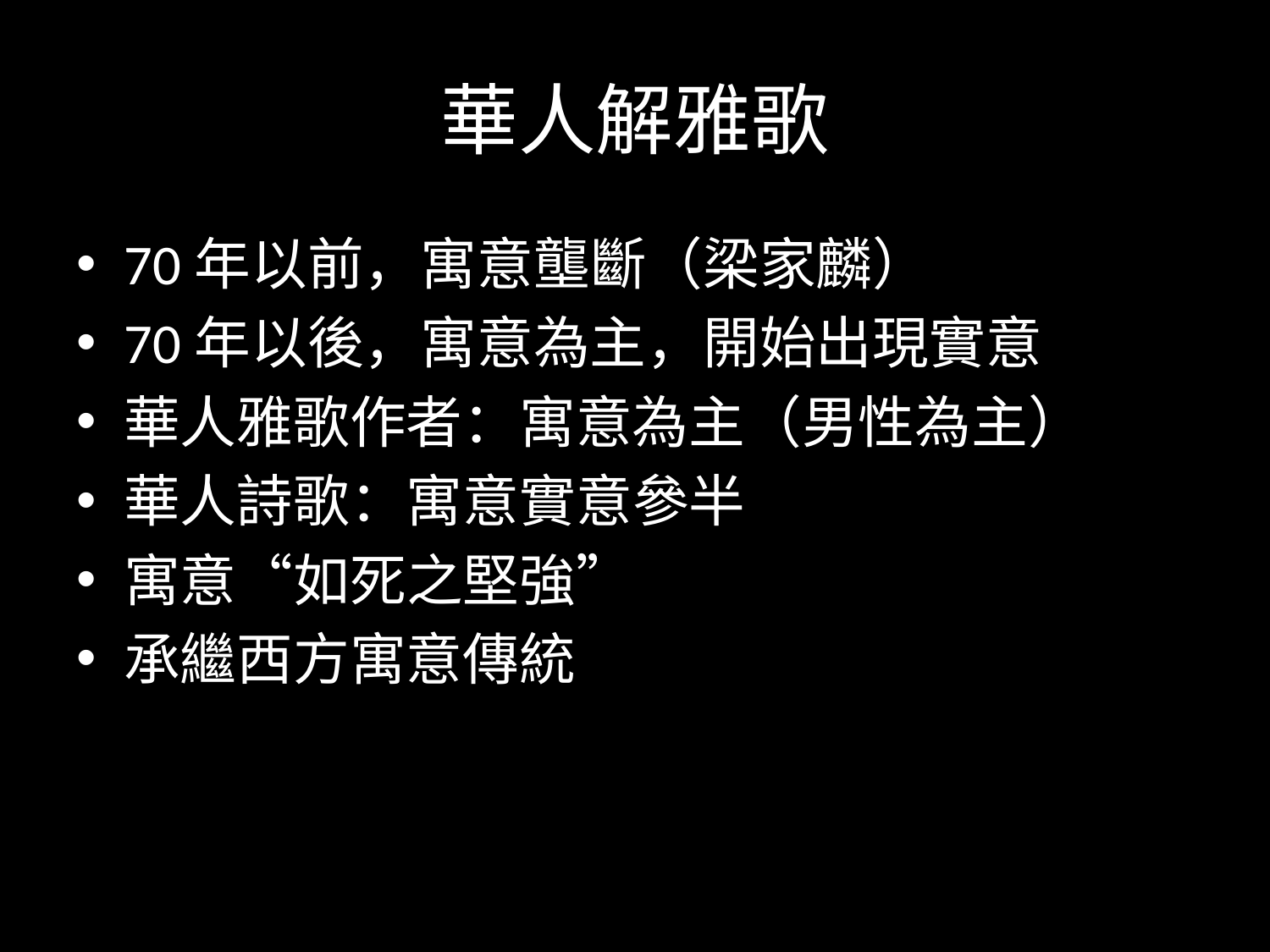

# 華人解雅歌
70年以前，寓意壟斷（梁家麟）
70年以後，寓意為主，開始出現實意
華人雅歌作者：寓意為主（男性為主）
華人詩歌：寓意實意參半
寓意“如死之堅強”
承繼西方寓意傳統